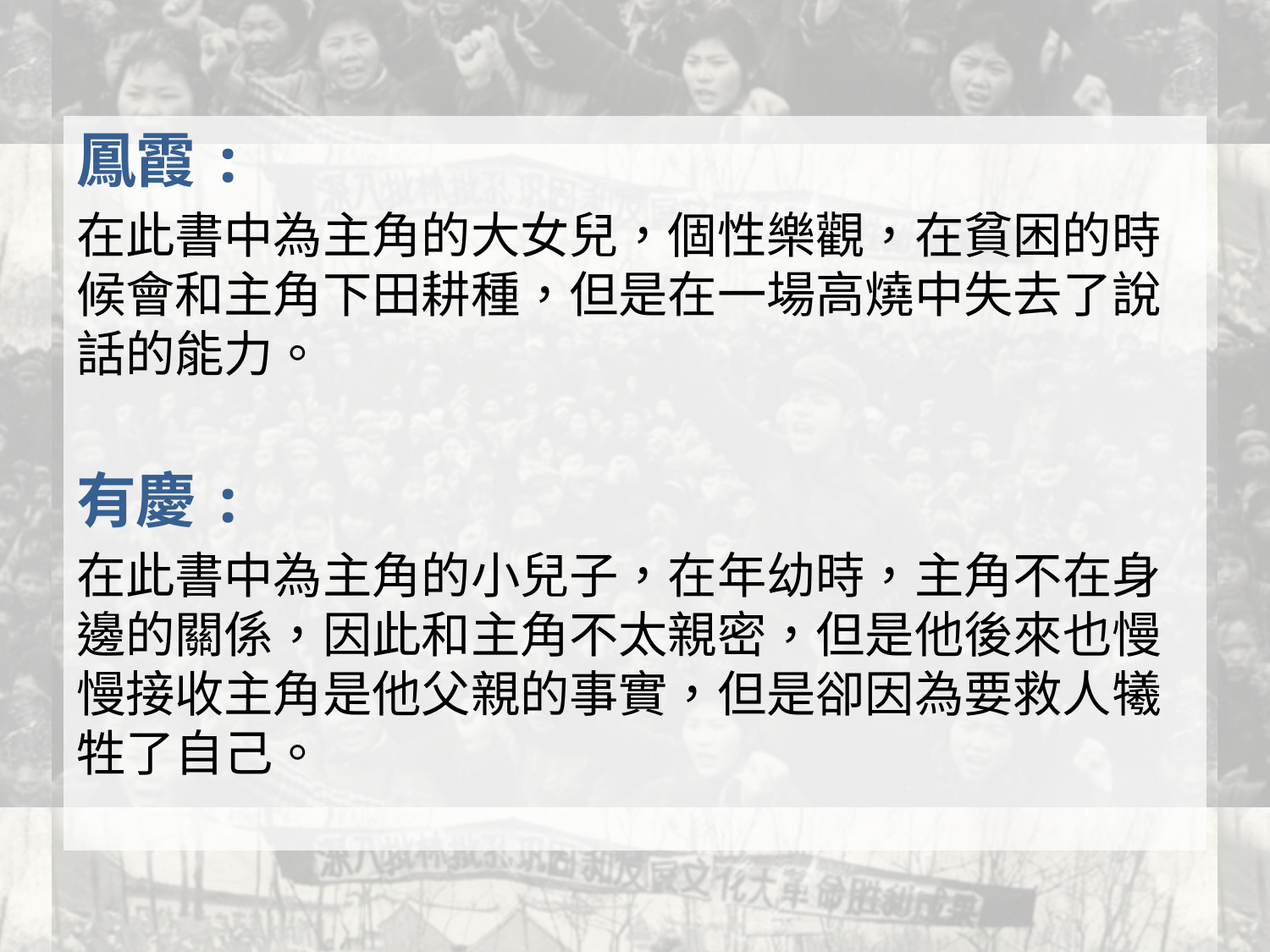

鳳霞:
在此書中為主角的大女兒，個性樂觀，在貧困的時候會和主角下田耕種，但是在一場高燒中失去了說話的能力。

有慶:
在此書中為主角的小兒子，在年幼時，主角不在身邊的關係，因此和主角不太親密，但是他後來也慢慢接收主角是他父親的事實，但是卻因為要救人犧牲了自己。